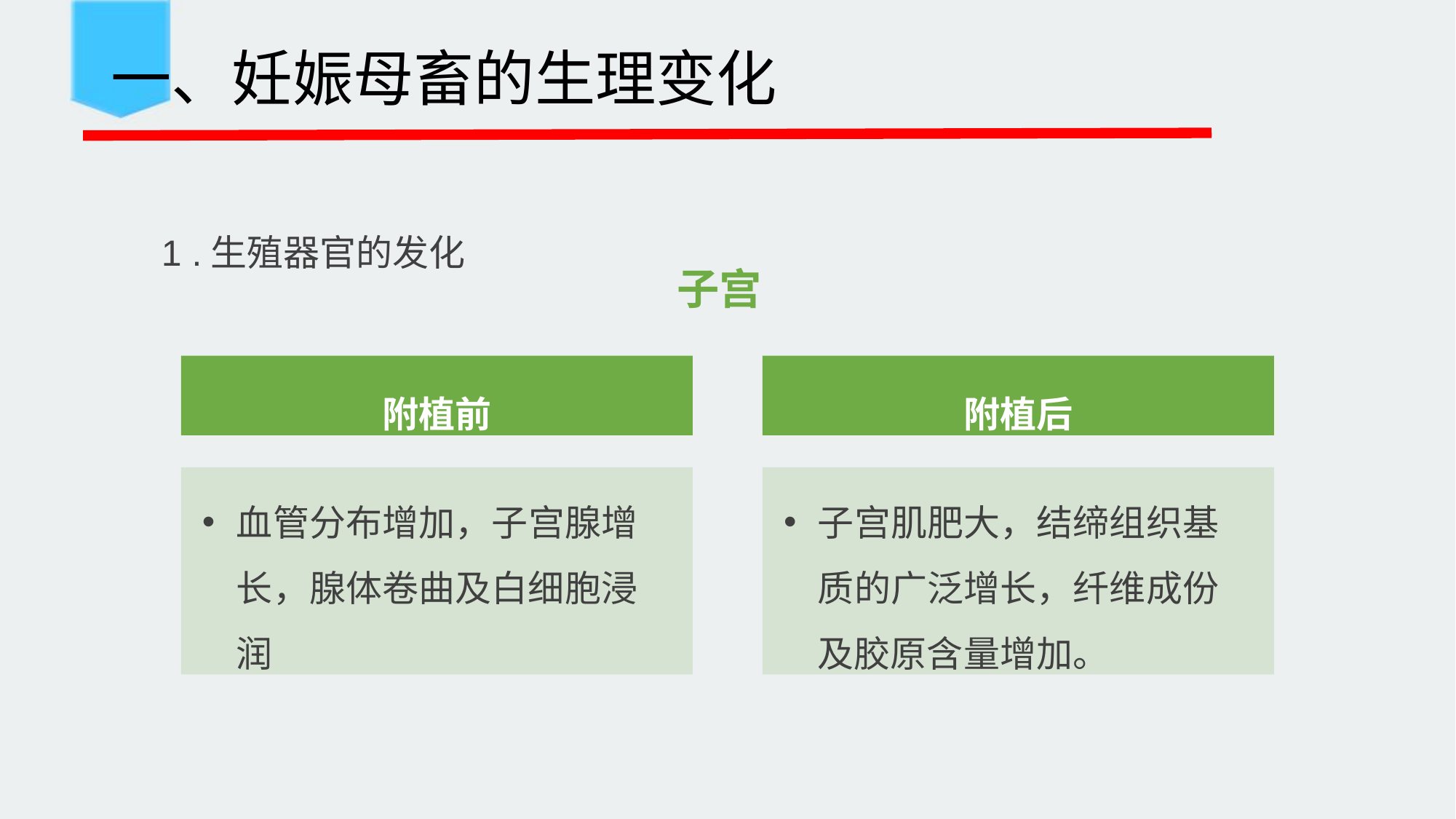

一、妊娠母畜的生理变化

子宫
1 .生殖器官的发化
附植前
附植后
血管分布增加，子宫腺增 长，腺体卷曲及白细胞浸 润
子宫肌肥大，结缔组织基 质的广泛增长，纤维成份 及胶原含量增加。